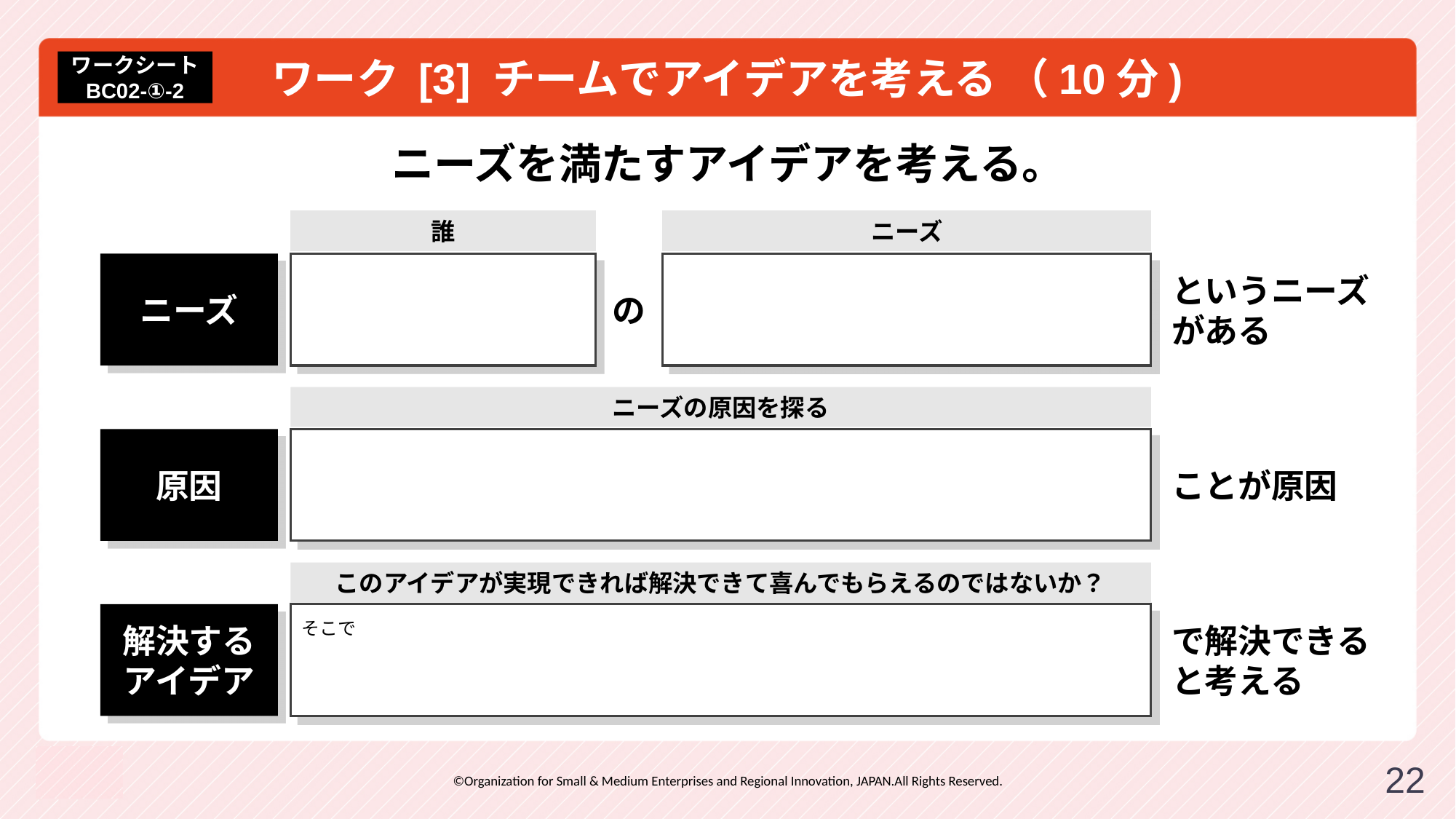

# ワーク [3] チームでアイデアを考える （10分)
ワークシート
BC02-①-2
ニーズを満たすアイデアを考える。
誰
ニーズ

というニーズ
がある
の
ニーズ
ニーズの原因を探る

ことが原因
原因
このアイデアが実現できれば解決できて喜んでもらえるのではないか？

そこで

で解決できる
と考える
解決する
アイデア